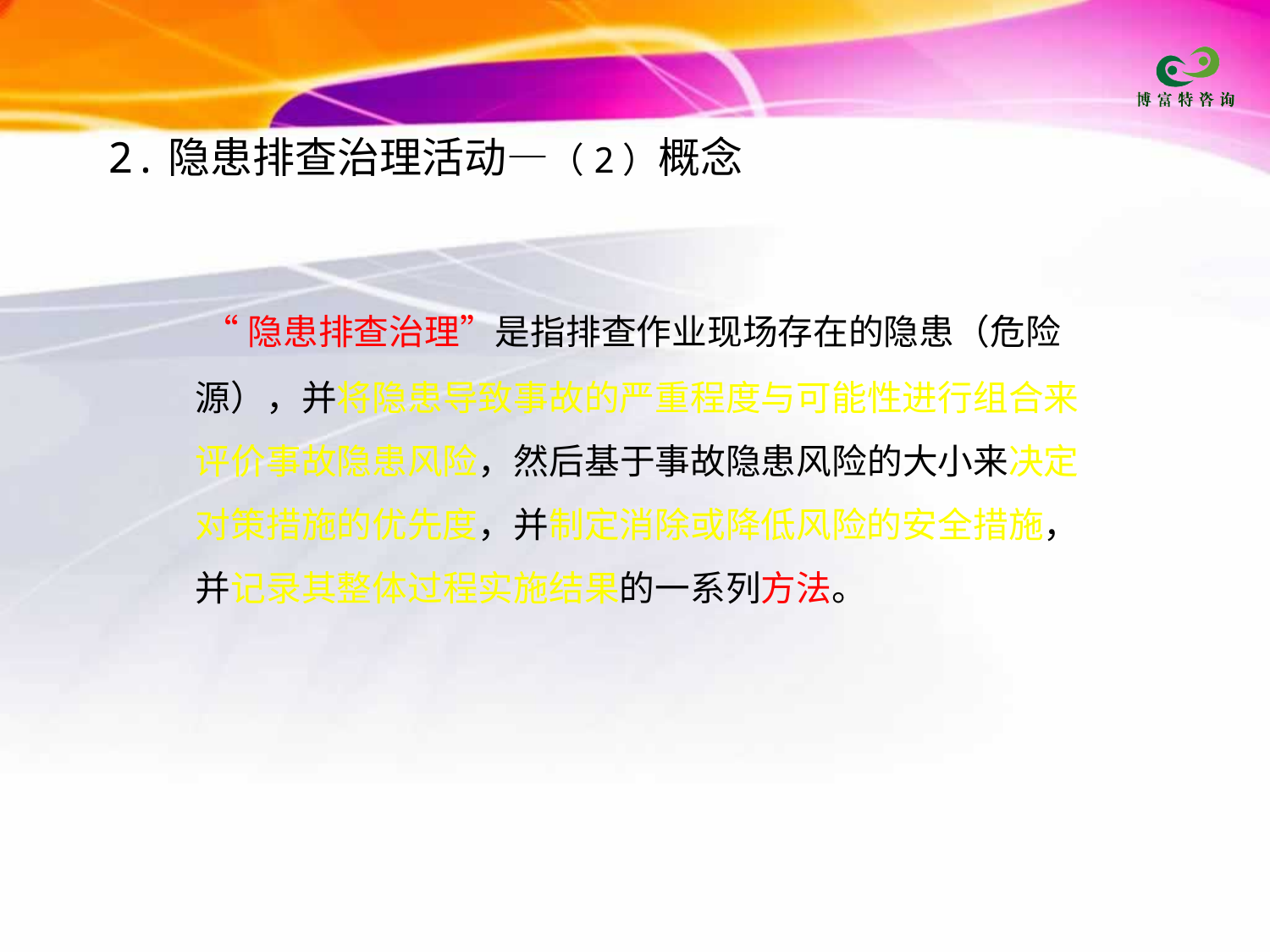

2.隐患排查治理活动—（2）概念
     “隐患排查治理”是指排查作业现场存在的隐患（危险源），并将隐患导致事故的严重程度与可能性进行组合来评价事故隐患风险，然后基于事故隐患风险的大小来决定对策措施的优先度，并制定消除或降低风险的安全措施，并记录其整体过程实施结果的一系列方法。